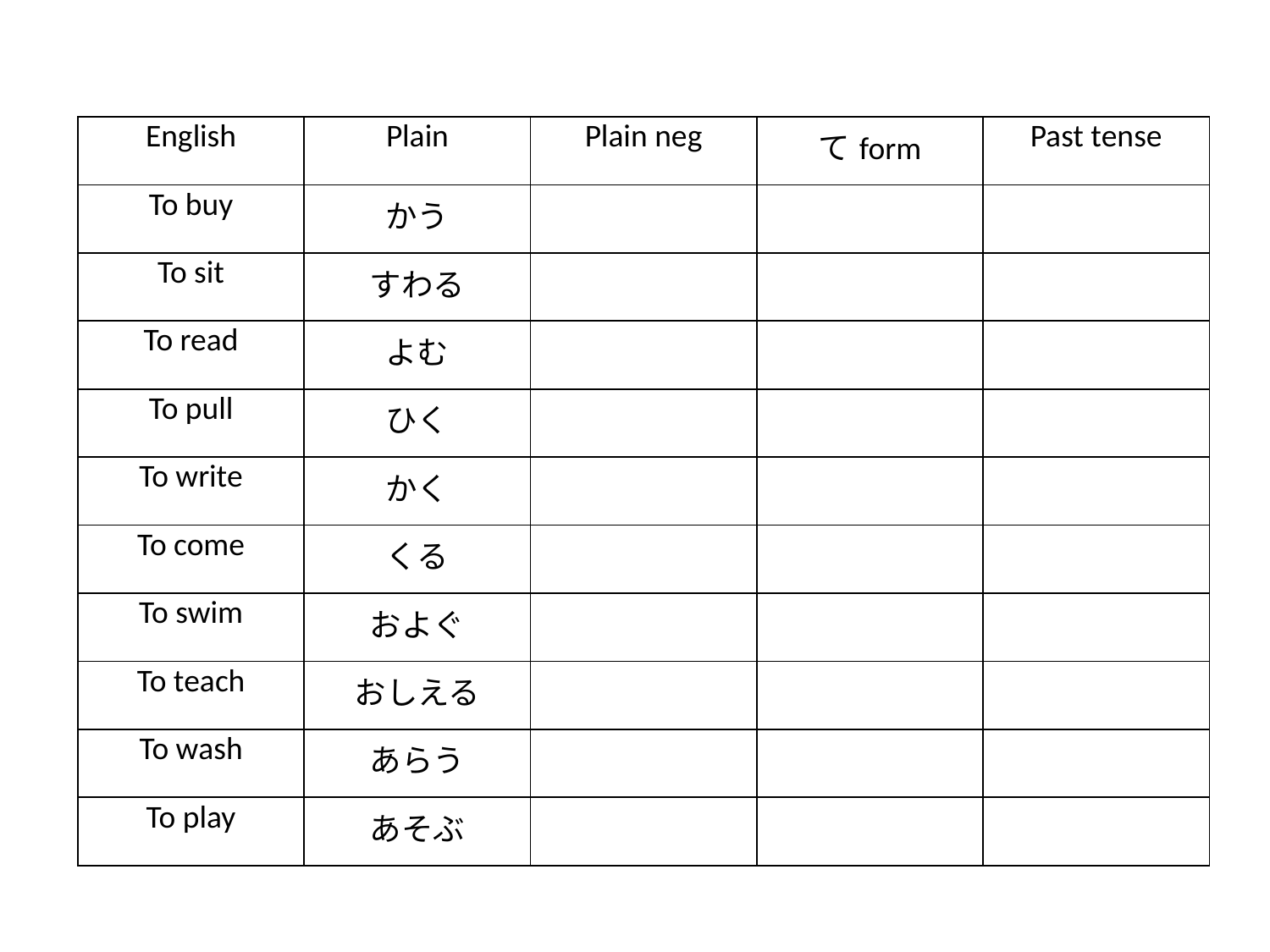

| English | Plain | Plain neg | てform | Past tense |
| --- | --- | --- | --- | --- |
| To buy | かう |  |  |  |
| To sit | すわる |  |  |  |
| To read | よむ |  |  |  |
| To pull | ひく |  |  |  |
| To write | かく |  |  |  |
| To come | くる |  |  |  |
| To swim | およぐ |  |  |  |
| To teach | おしえる |  |  |  |
| To wash | あらう |  |  |  |
| To play | あそぶ |  |  |  |